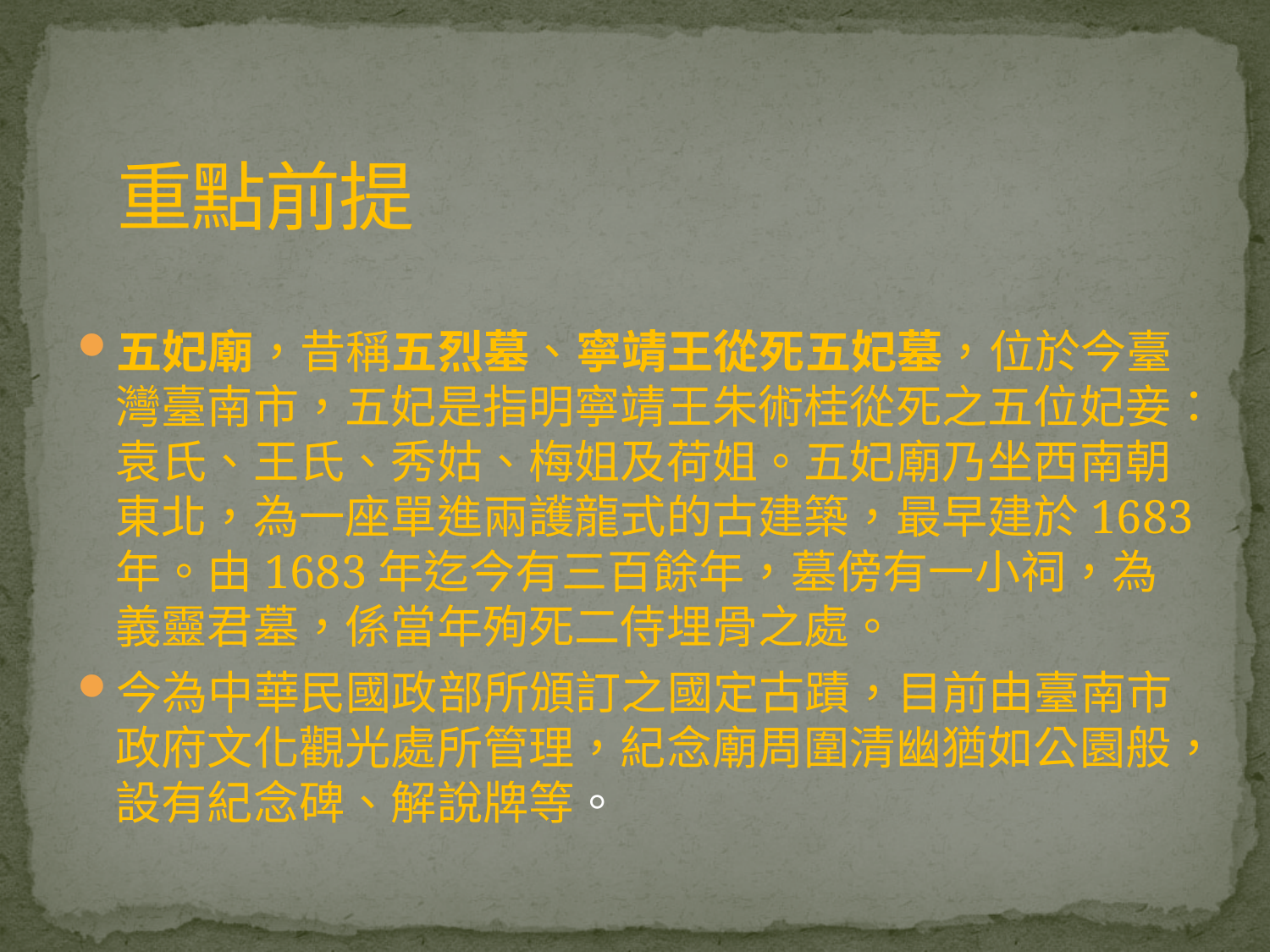

# 重點前提
五妃廟，昔稱五烈墓、寧靖王從死五妃墓，位於今臺灣臺南市，五妃是指明寧靖王朱術桂從死之五位妃妾：袁氏、王氏、秀姑、梅姐及荷姐。五妃廟乃坐西南朝東北，為一座單進兩護龍式的古建築，最早建於1683年。由1683年迄今有三百餘年，墓傍有一小祠，為義靈君墓，係當年殉死二侍埋骨之處。
今為中華民國政部所頒訂之國定古蹟，目前由臺南市政府文化觀光處所管理，紀念廟周圍清幽猶如公園般，設有紀念碑、解說牌等。